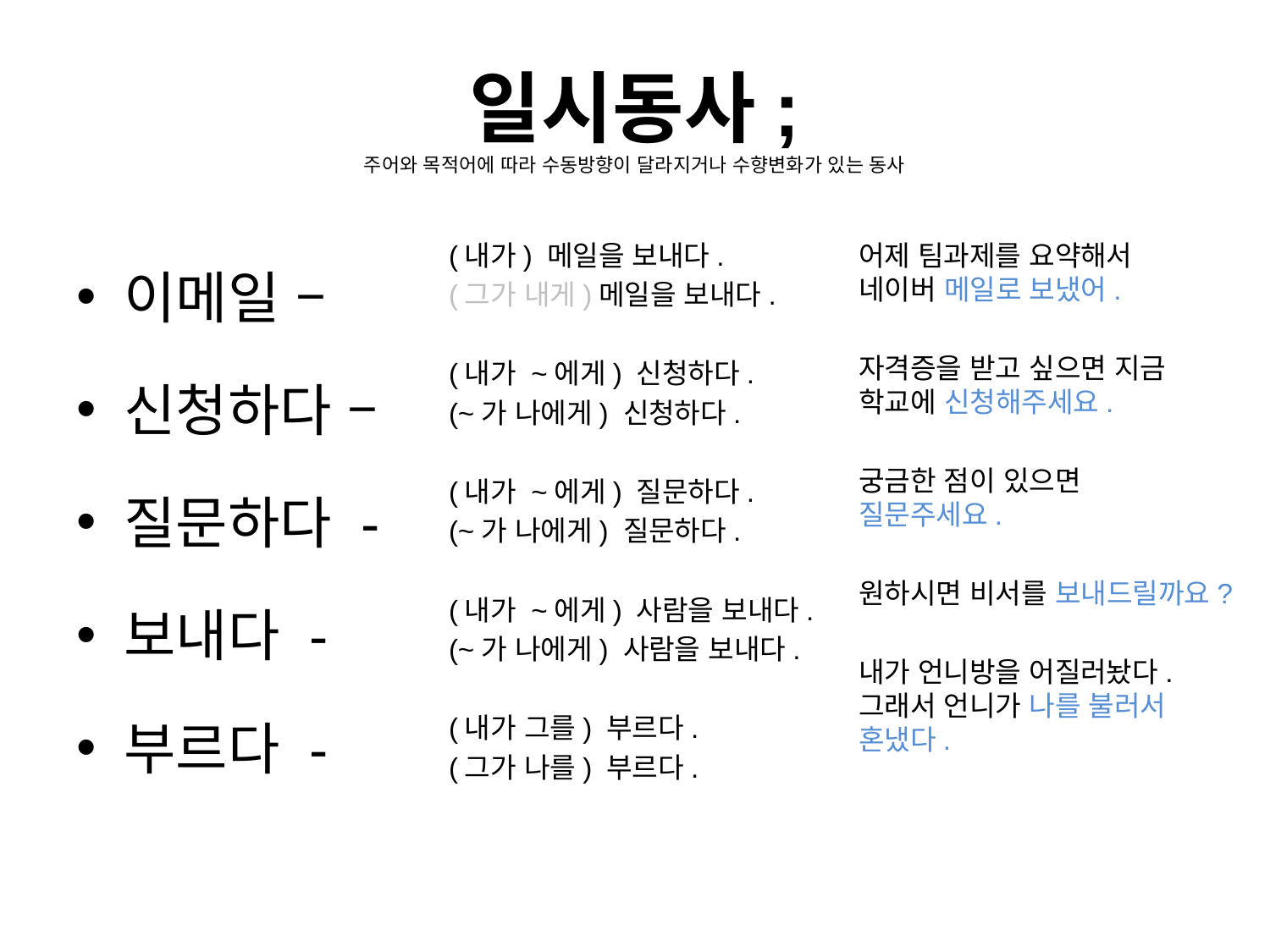

# 일시동사; 주어와 목적어에 따라 수동방향이 달라지거나 수향변화가 있는 동사
이메일 –
신청하다 –
질문하다 -
보내다 -
부르다 -
(내가) 메일을 보내다.
(그가 내게)메일을 보내다.

(내가 ~에게) 신청하다.
(~가 나에게) 신청하다.

(내가 ~에게) 질문하다.
(~가 나에게) 질문하다.

(내가 ~에게) 사람을 보내다.
(~가 나에게) 사람을 보내다.

(내가 그를) 부르다.
(그가 나를) 부르다.
어제 팀과제를 요약해서 네이버 메일로 보냈어.

자격증을 받고 싶으면 지금 학교에 신청해주세요.

궁금한 점이 있으면 질문주세요.

원하시면 비서를 보내드릴까요?

내가 언니방을 어질러놨다. 그래서 언니가 나를 불러서 혼냈다.